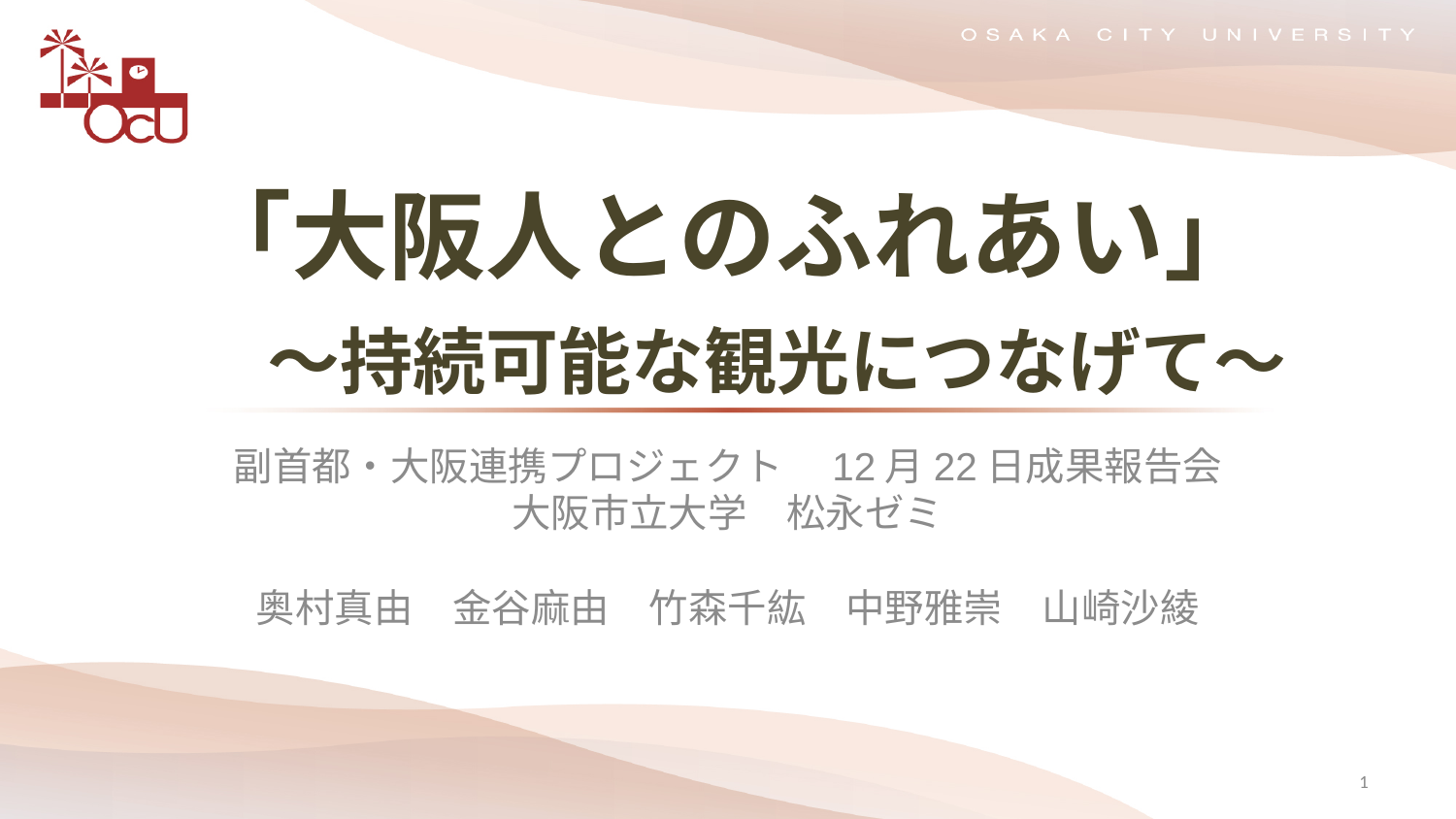

# 「大阪人とのふれあい」 　～持続可能な観光につなげて～
副首都・大阪連携プロジェクト　12月22日成果報告会
大阪市立大学　松永ゼミ

奥村真由　金谷麻由　竹森千紘　中野雅崇　山崎沙綾

1